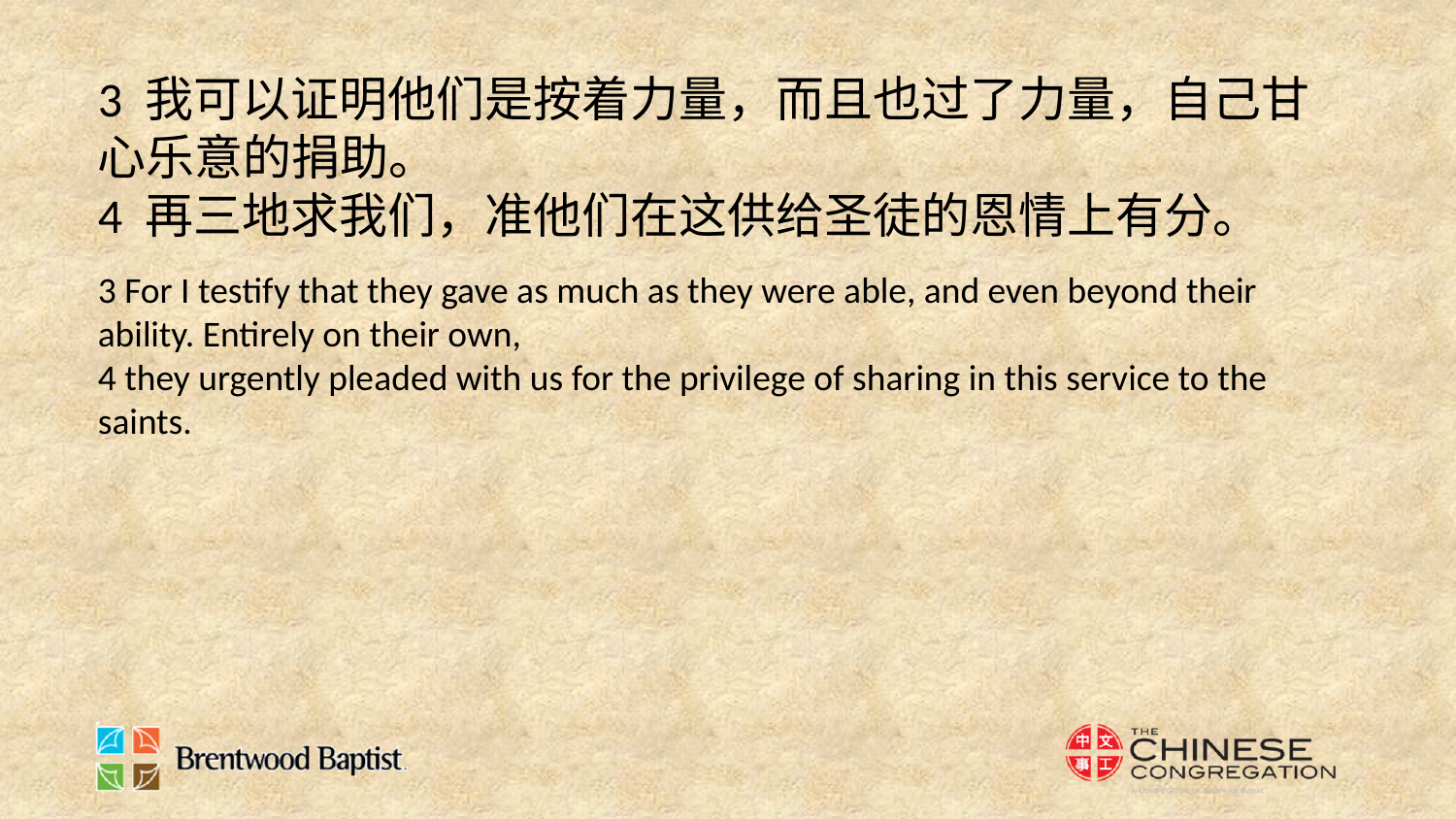

3 我可以证明他们是按着力量，而且也过了力量，自己甘心乐意的捐助。
4 再三地求我们，准他们在这供给圣徒的恩情上有分。

3 For I testify that they gave as much as they were able, and even beyond their ability. Entirely on their own,
4 they urgently pleaded with us for the privilege of sharing in this service to the saints.